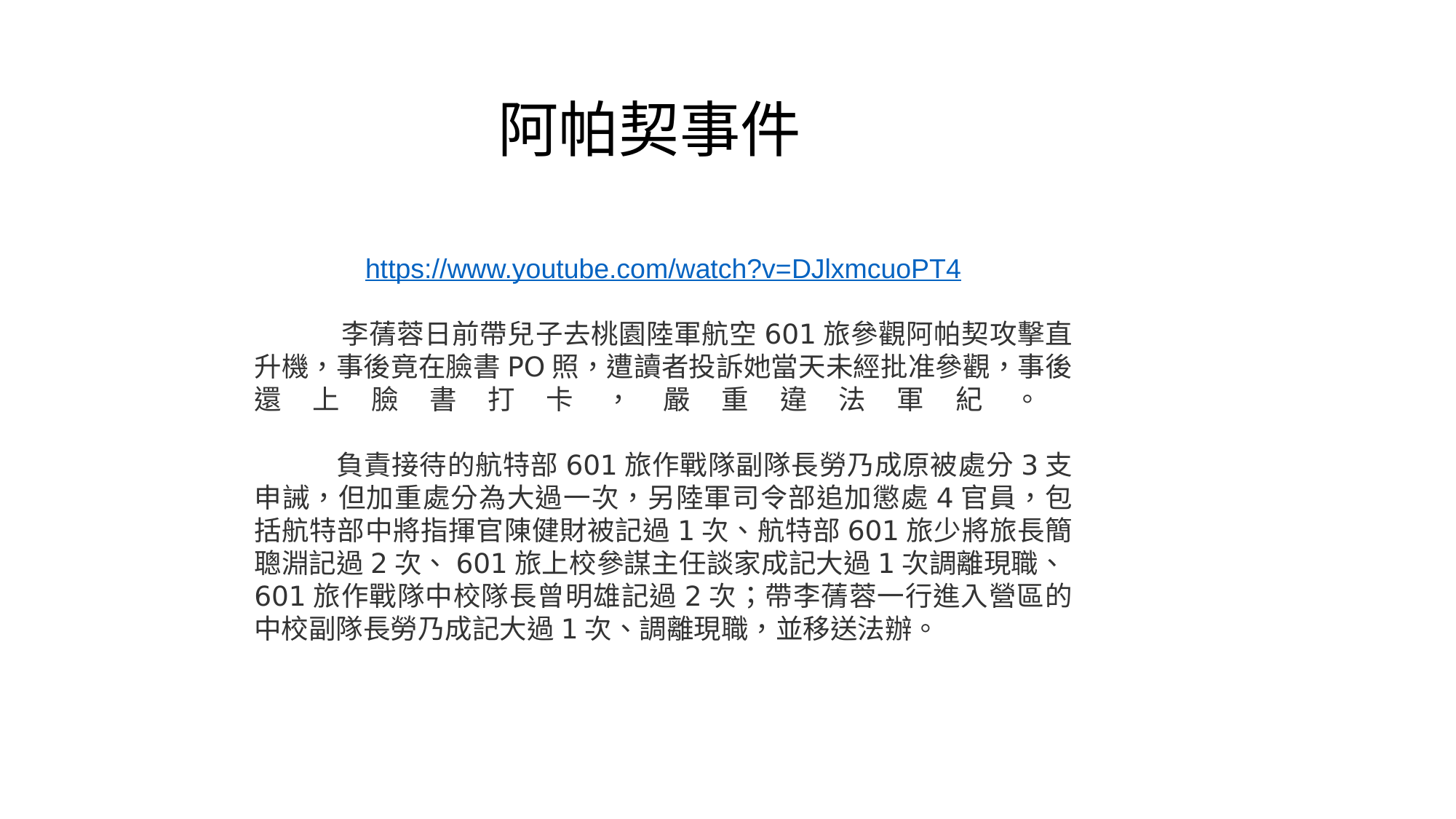

# 阿帕契事件

https://www.youtube.com/watch?v=DJlxmcuoPT4

            李蒨蓉日前帶兒子去桃園陸軍航空601旅參觀阿帕契攻擊直升機，事後竟在臉書PO照，遭讀者投訴她當天未經批准參觀，事後還上臉書打卡，嚴重違法軍紀。
            負責接待的航特部601旅作戰隊副隊長勞乃成原被處分3支申誡，但加重處分為大過一次，另陸軍司令部追加懲處4官員，包括航特部中將指揮官陳健財被記過1次、航特部601旅少將旅長簡聰淵記過2次、601旅上校參謀主任談家成記大過1次調離現職、601旅作戰隊中校隊長曾明雄記過2次；帶李蒨蓉一行進入營區的中校副隊長勞乃成記大過1次、調離現職，並移送法辦。